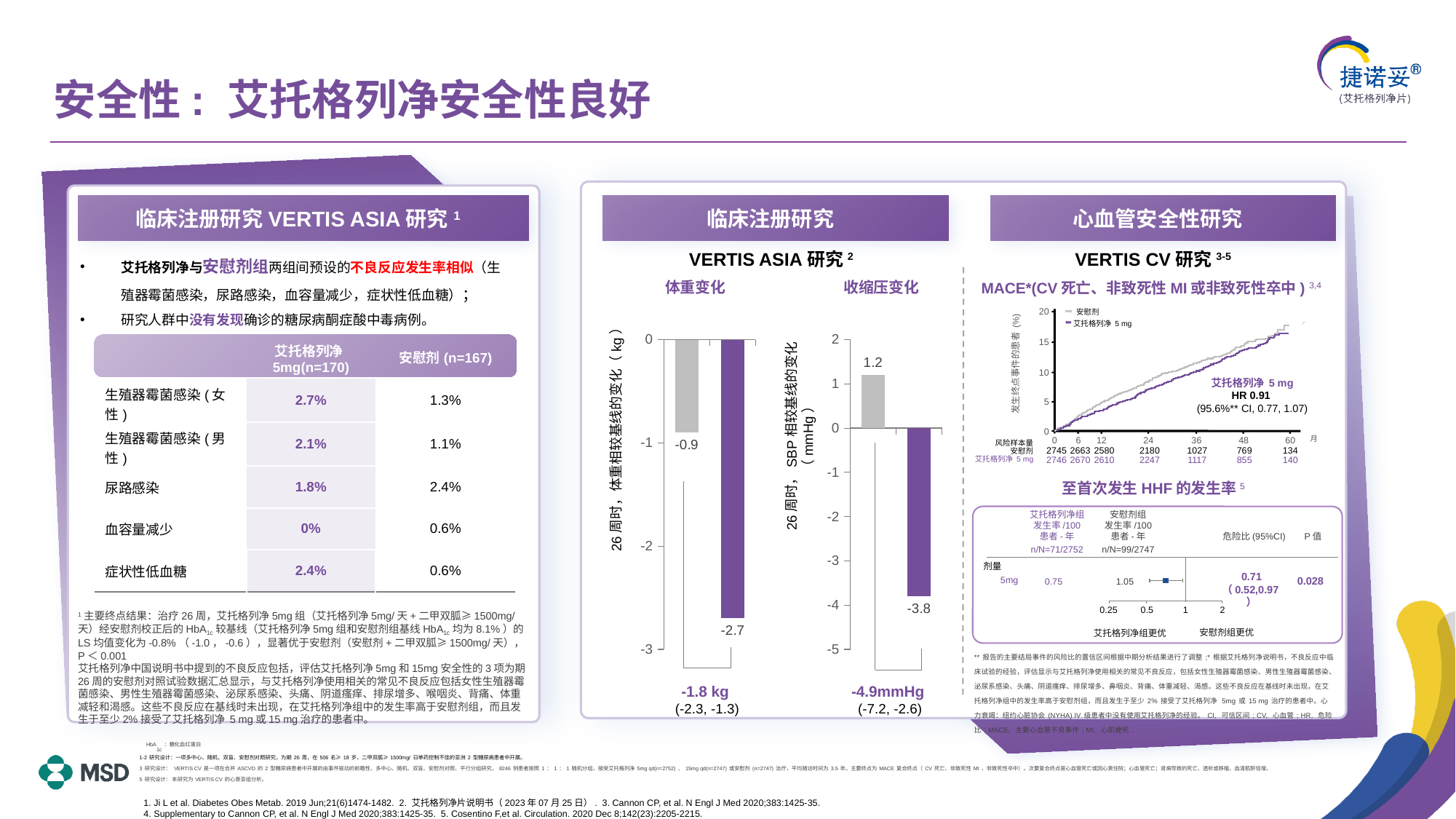

# 安全性: 艾托格列净安全性良好

临床注册研究VERTIS ASIA研究1
临床注册研究
心血管安全性研究

艾托格列净与安慰剂组两组间预设的不良反应发生率相似（生殖器霉菌感染，尿路感染，血容量减少，症状性低血糖）；
研究人群中没有发现确诊的糖尿病酮症酸中毒病例。
VERTIS ASIA研究2
VERTIS CV研究3-5
体重变化
收缩压变化
MACE*(CV死亡、非致死性MI或非致死性卒中) 3,4
20
安慰剂

艾托格列净 5 mg

15
发生终点事件的患者 (%)
10
艾托格列净 5 mg
HR 0.91
(95.6%** CI, 0.77, 1.07)
5
0
月
0
6
12
24
36
48
60
风险样本量
安慰剂
艾托格列净 5 mg
134
140
769
855
2745
2746
2663
2670
2580
2610
2180
2247
1027
1117

### Chart

| Category | 系列 1 |
|---|---|
| 安慰剂 | -0.9 |
| 艾托格列净5mg | -2.7 |

### Chart

| Category | 系列 1 |
|---|---|
| 安慰剂 | 1.2 |
| 艾托格列净5mg | -3.8 |
|  | 艾托格列净5mg(n=170) | 安慰剂(n=167) |
| --- | --- | --- |
| 生殖器霉菌感染(女性) | 2.7% | 1.3% |
| 生殖器霉菌感染(男性) | 2.1% | 1.1% |
| 尿路感染 | 1.8% | 2.4% |
| 血容量减少 | 0% | 0.6% |
| 症状性低血糖 | 2.4% | 0.6% |
26周时，SBP相较基线的变化（mmHg）
26周时，体重相较基线的变化（kg）
至首次发生HHF的发生率5
艾托格列净组
发生率/100
患者-年

安慰剂组
发生率/100
患者-年

危险比(95%CI)
P值
n/N=71/2752
n/N=99/2747
剂量
0.71
（0.52,0.97）
5mg
0.028
0.75
1.05

0.25
0.5
1
2
1主要终点结果：治疗26周，艾托格列净5mg组（艾托格列净5mg/天+二甲双胍≥1500mg/天）经安慰剂校正后的HbA1c较基线（艾托格列净5mg组和安慰剂组基线HbA1c均为8.1%）的LS均值变化为-0.8%（-1.0，-0.6），显著优于安慰剂（安慰剂+二甲双胍≥1500mg/天），P＜0.001
艾托格列净中国说明书中提到的不良反应包括，评估艾托格列净5mg和15mg安全性的3项为期26周的安慰剂对照试验数据汇总显示，与艾托格列净使用相关的常见不良反应包括女性生殖器霉菌感染、男性生殖器霉菌感染、泌尿系感染、头痛、阴道瘙痒、排尿增多、喉咽炎、背痛、体重减轻和渴感。这些不良反应在基线时未出现，在艾托格列净组中的发生率高于安慰剂组，而且发生于至少2%接受了艾托格列净 5 mg或15 mg治疗的患者中。

安慰剂组更优
艾托格列净组更优
**报告的主要结局事件的风险比的置信区间根据中期分析结果进行了调整;*根据艾托格列净说明书，不良反应中临床试验的经验，评估显示与艾托格列净使用相关的常见不良反应，包括女性生殖器霉菌感染、男性生殖器霉菌感染、泌尿系感染、头痛、阴道瘙痒、排尿增多、鼻咽炎、背痛、体重减轻、渴感。这些不良反应在基线时未出现，在艾托格列净组中的发生率高于安慰剂组，而且发生于至少2%接受了艾托格列净 5mg或15 mg治疗的患者中。心力衰竭：纽约心脏协会(NYHA) IV级患者中没有使用艾托格列净的经验。CI, 可信区间; CV, 心血管; HR, 危险比; MACE, 主要心血管不良事件; MI, 心肌梗死.
-1.8 kg
 (-2.3, -1.3)
-4.9mmHg
(-7.2, -2.6)
HbA1c：糖化血红蛋白
1-2研究设计：一项多中心、随机、双盲、安慰剂对照研究，为期26周，在506名≥18岁、二甲双胍≥1500mg/日单药控制不佳的亚洲2型糖尿病患者中开展。
3研究设计： VERTIS CV是一项在合并ASCVD的2型糖尿病患者中开展的由事件驱动的前瞻性、多中心、随机、双盲、安慰剂对照、平行分组研究，8246例患者按照1：1：1随机分组，接受艾托格列净5mg qd(n=2752)、15mg qd(n=2747)或安慰剂(n=2747)治疗，平均随访时间为3.5年。主要终点为MACE复合终点（CV死亡、非致死性MI、非致死性卒中）。次要复合终点是心血管死亡或因心衰住院；心血管死亡；肾病导致的死亡、透析或移植、血清肌酐倍增。
5研究设计： 本研究为VERTIS CV的心衰亚组分析。
1. Ji L et al. Diabetes Obes Metab. 2019 Jun;21(6)1474-1482.  2. 艾托格列净片说明书（2023年07月25日）.  3. Cannon CP, et al. N Engl J Med 2020;383:1425-35.
4. Supplementary to Cannon CP, et al. N Engl J Med 2020;383:1425-35.  5. Cosentino F,et al. Circulation. 2020 Dec 8;142(23):2205-2215.